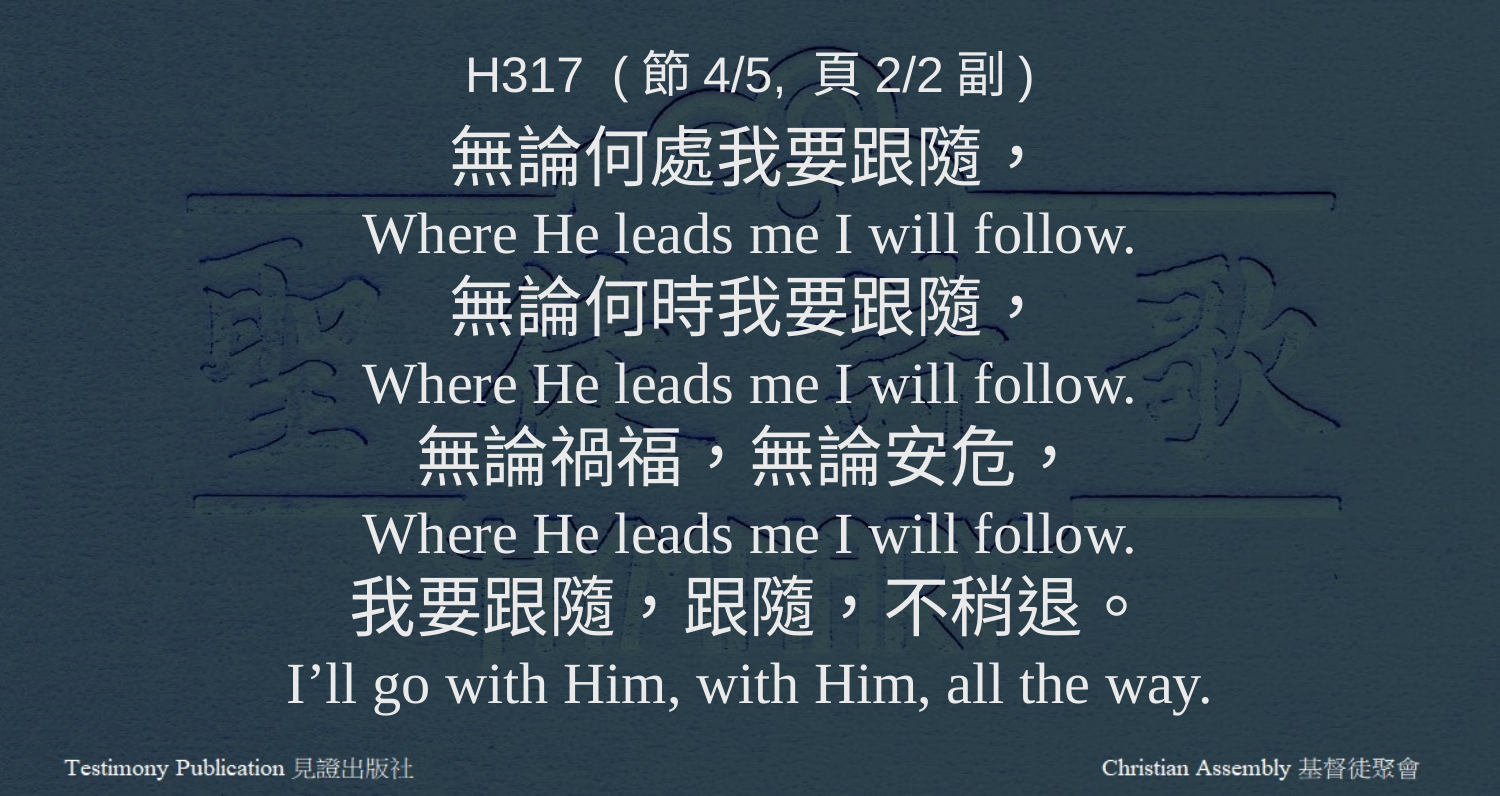

H317  (節4/5, 頁2/2副)
無論何處我要跟隨，
Where He leads me I will follow.
無論何時我要跟隨，
Where He leads me I will follow.
無論禍福，無論安危，
Where He leads me I will follow.
我要跟隨，跟隨，不稍退。
I’ll go with Him, with Him, all the way.